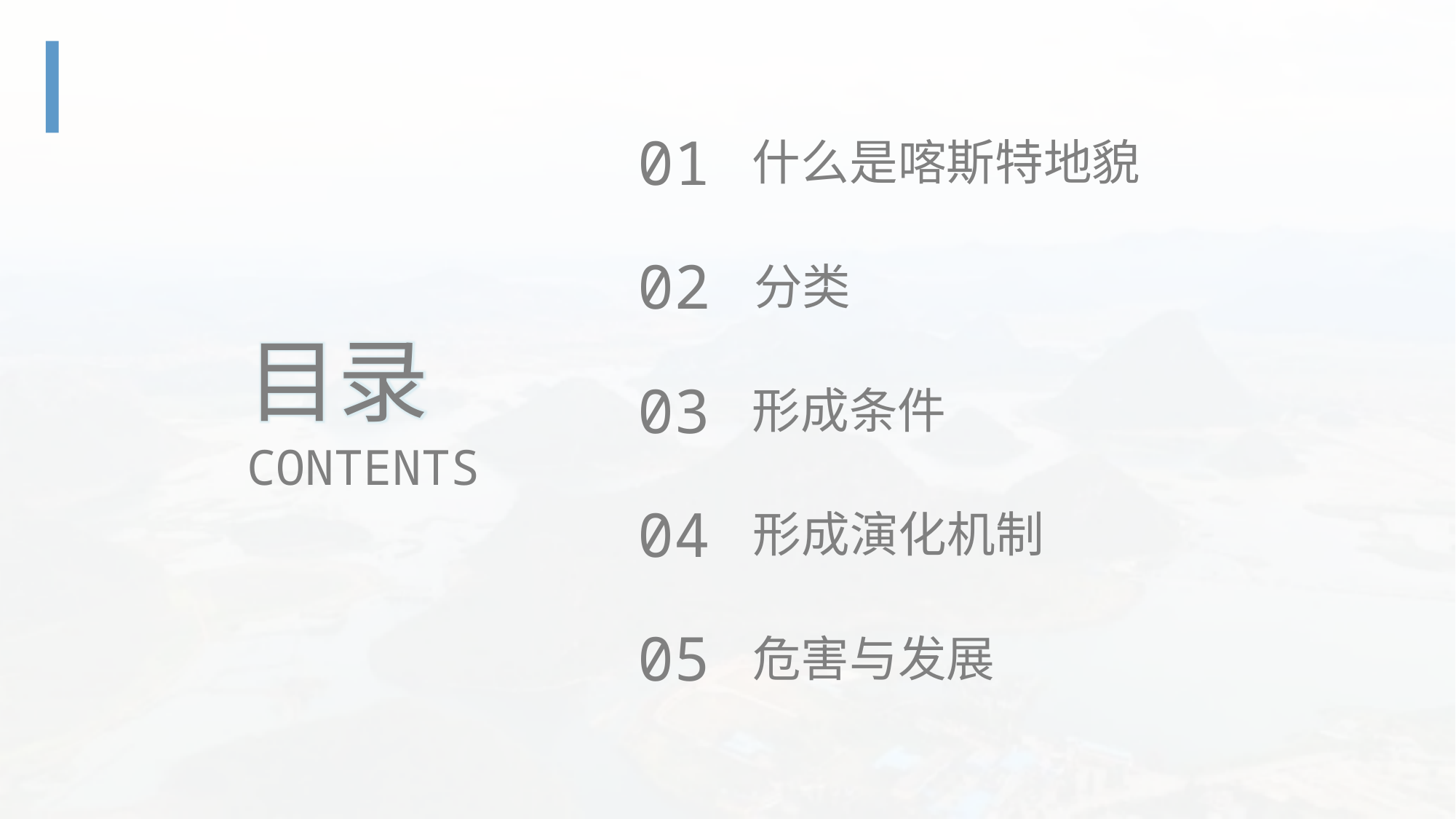

01
什么是喀斯特地貌
02
分类
03
形成条件
04
形成演化机制
05
危害与发展
目录
CONTENTS